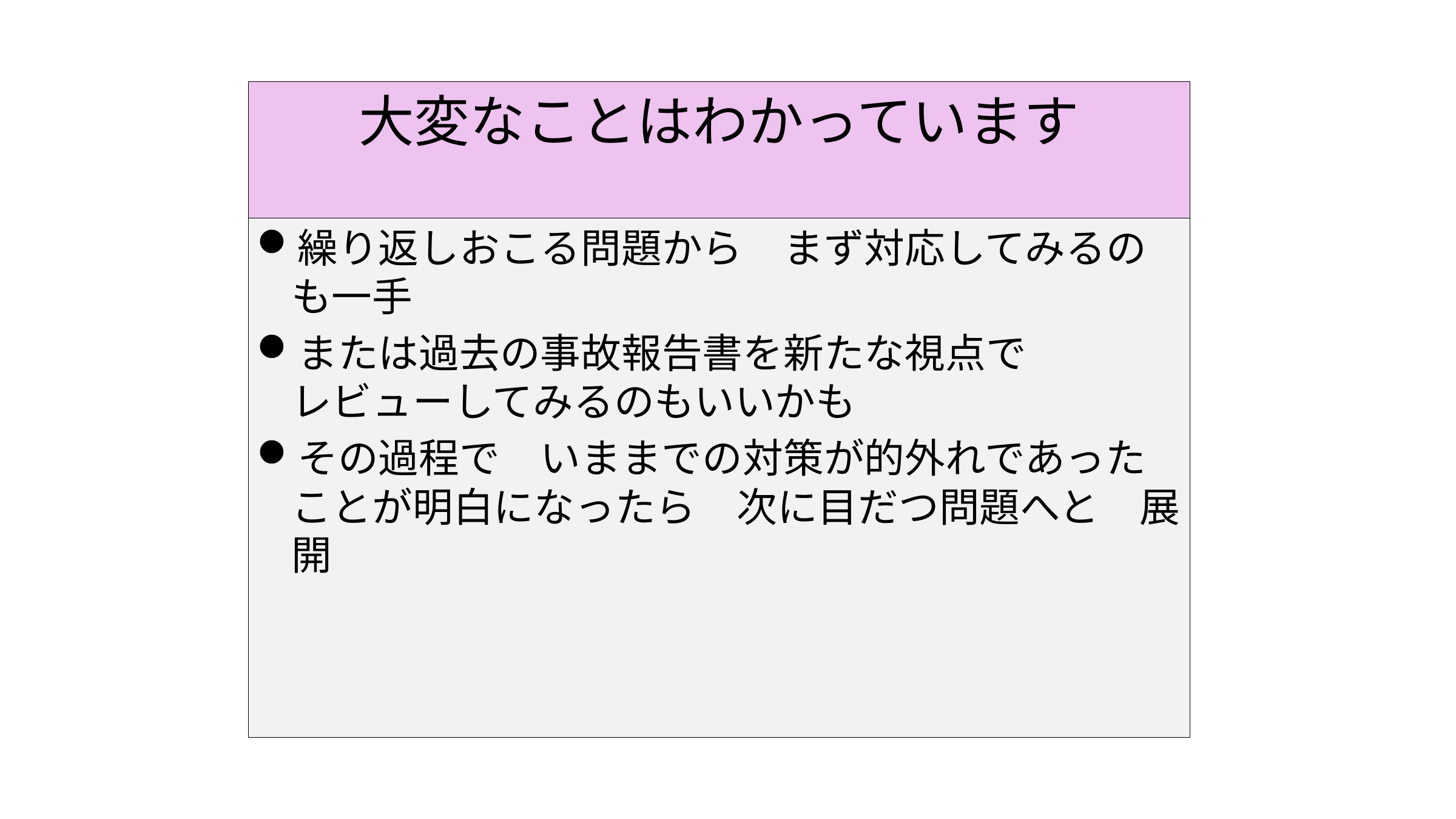

143
# 大変なことはわかっています
繰り返しおこる問題から　まず対応してみるのも一手
または過去の事故報告書を新たな視点で　　　レビューしてみるのもいいかも
その過程で　いままでの対策が的外れであったことが明白になったら　次に目だつ問題へと　展開